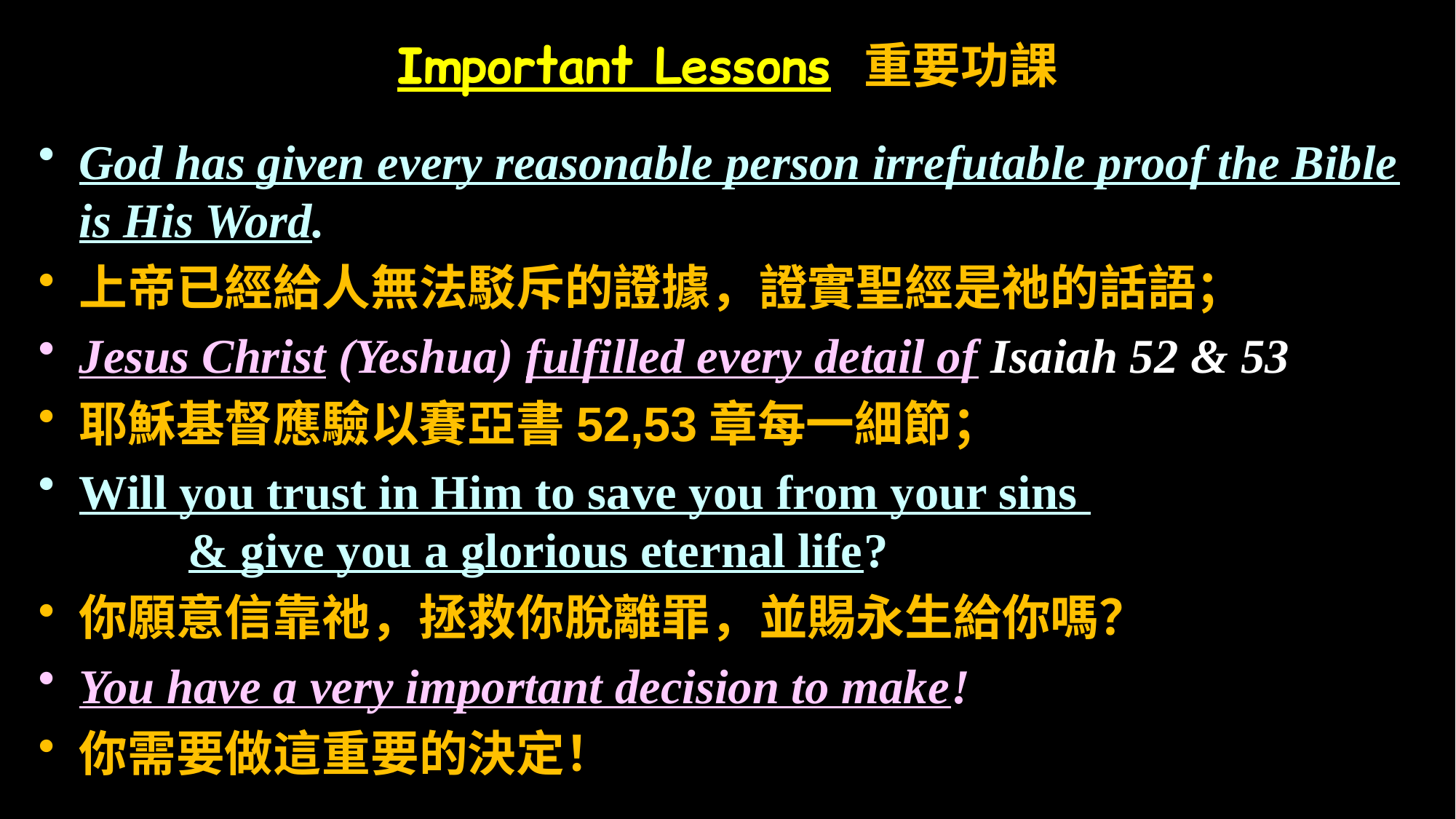

# Important Lessons 重要功課
God has given every reasonable person irrefutable proof the Bible is His Word.
上帝已經給人無法駁斥的證據，證實聖經是祂的話語；
Jesus Christ (Yeshua) fulfilled every detail of Isaiah 52 & 53
耶穌基督應驗以賽亞書52,53章每一細節；
Will you trust in Him to save you from your sins 				& give you a glorious eternal life?
你願意信靠祂，拯救你脫離罪，並賜永生給你嗎？
You have a very important decision to make!
你需要做這重要的決定！